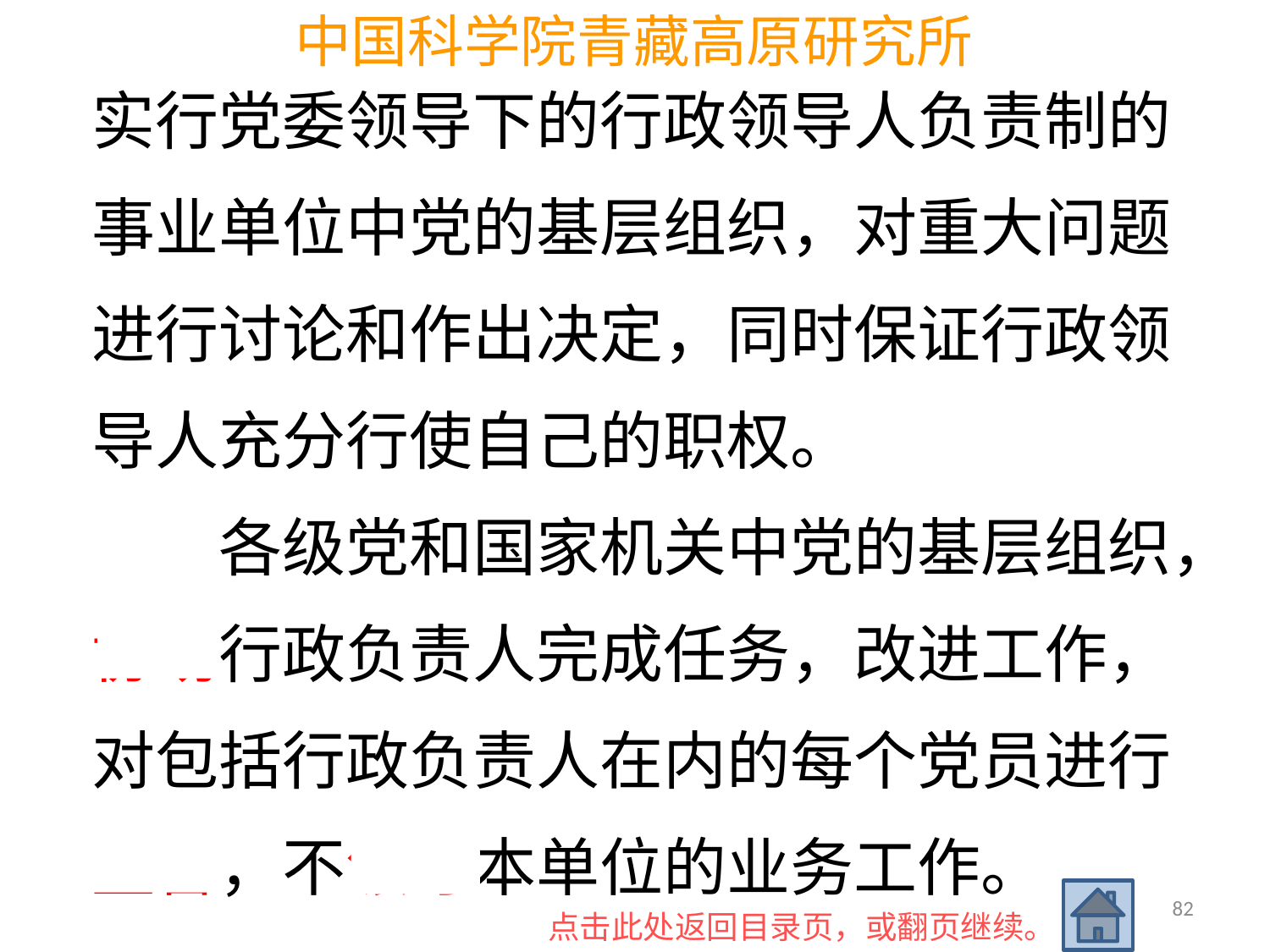

# 实行党委领导下的行政领导人负责制的事业单位中党的基层组织，对重大问题进行讨论和作出决定，同时保证行政领导人充分行使自己的职权。 　　各级党和国家机关中党的基层组织，协助行政负责人完成任务，改进工作，对包括行政负责人在内的每个党员进行监督，不领导本单位的业务工作。

82
点击此处返回目录页，或翻页继续。